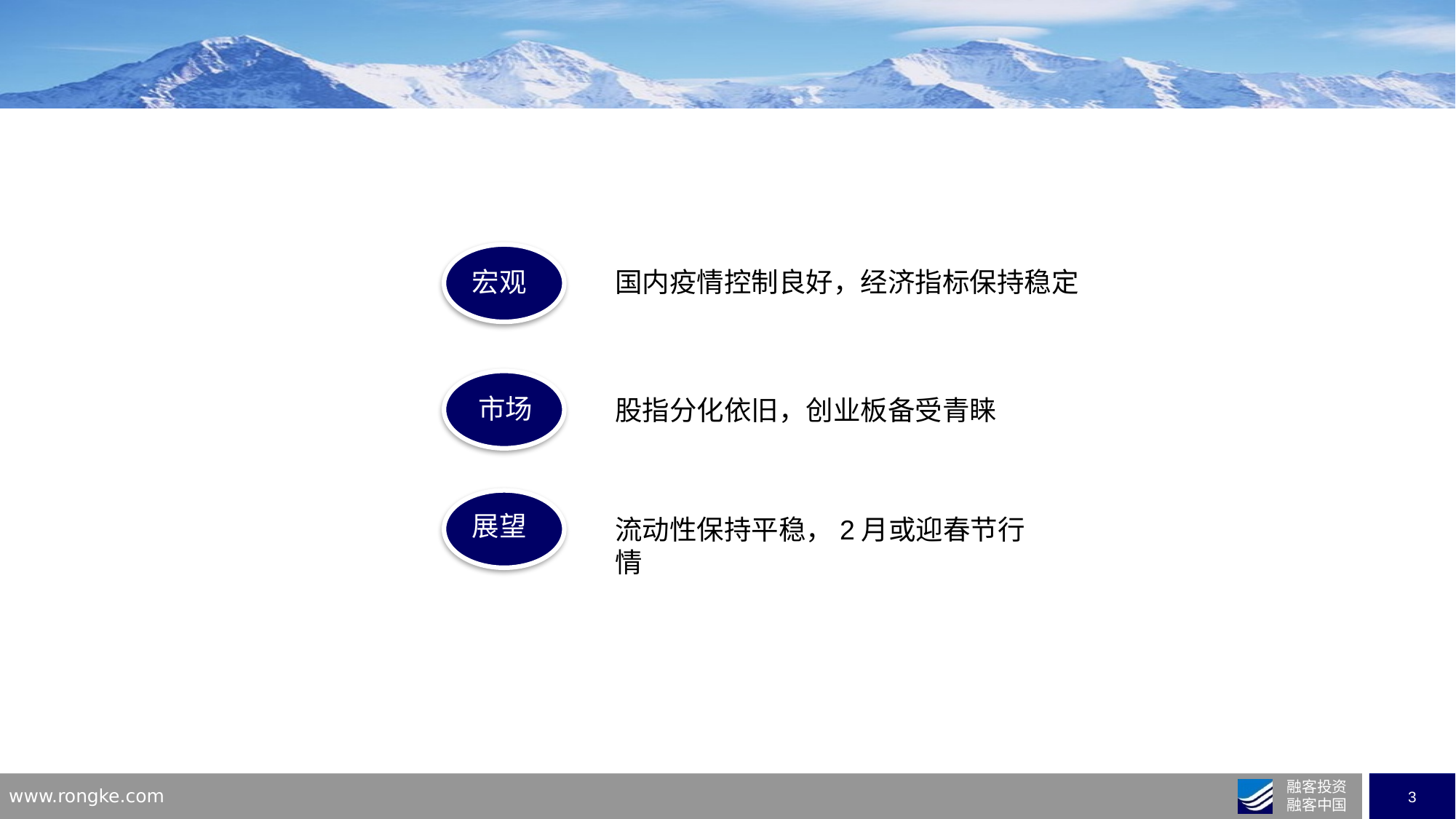

宏观
国内疫情控制良好，经济指标保持稳定

股指分化依旧，创业板备受青睐
市场

展望
流动性保持平稳，2月或迎春节行情